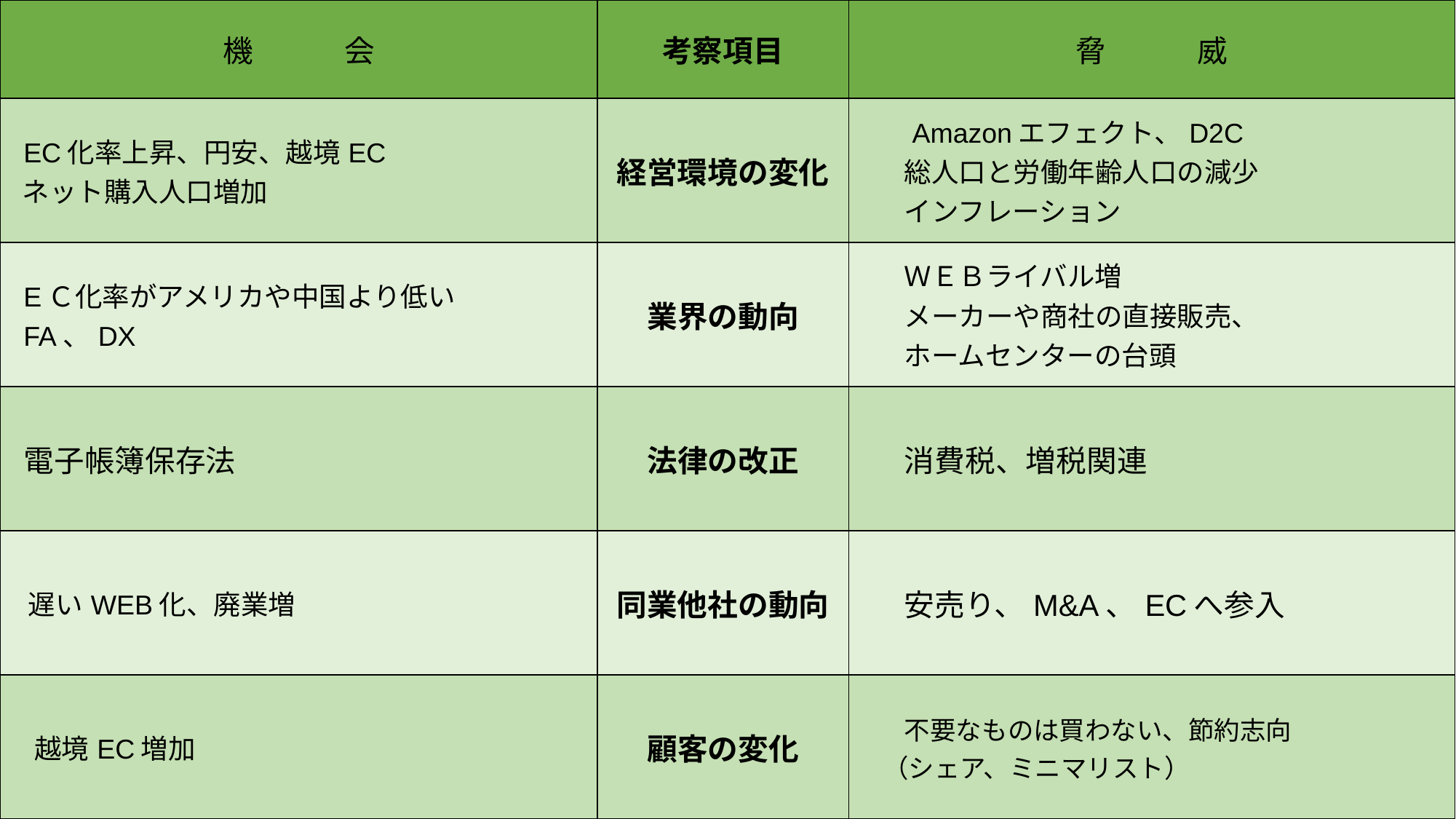

| 機　　　会 | 考察項目 | 脅　　　威 |
| --- | --- | --- |
| EC化率上昇、円安、越境EC ネット購入人口増加 | 経営環境の変化 | Amazonエフェクト、D2C 　 総人口と労働年齢人口の減少 　 インフレーション |
| EＣ化率がアメリカや中国より低い FA、DX | 業界の動向 | ＷＥＢライバル増 　 メーカーや商社の直接販売、 　 ホームセンターの台頭 |
| 電子帳簿保存法 | 法律の改正 | 消費税、増税関連 |
| 遅いWEB化、廃業増 | 同業他社の動向 | 安売り、M&A、ECへ参入 |
| 越境EC増加 | 顧客の変化 | 不要なものは買わない、節約志向 　（シェア、ミニマリスト） |